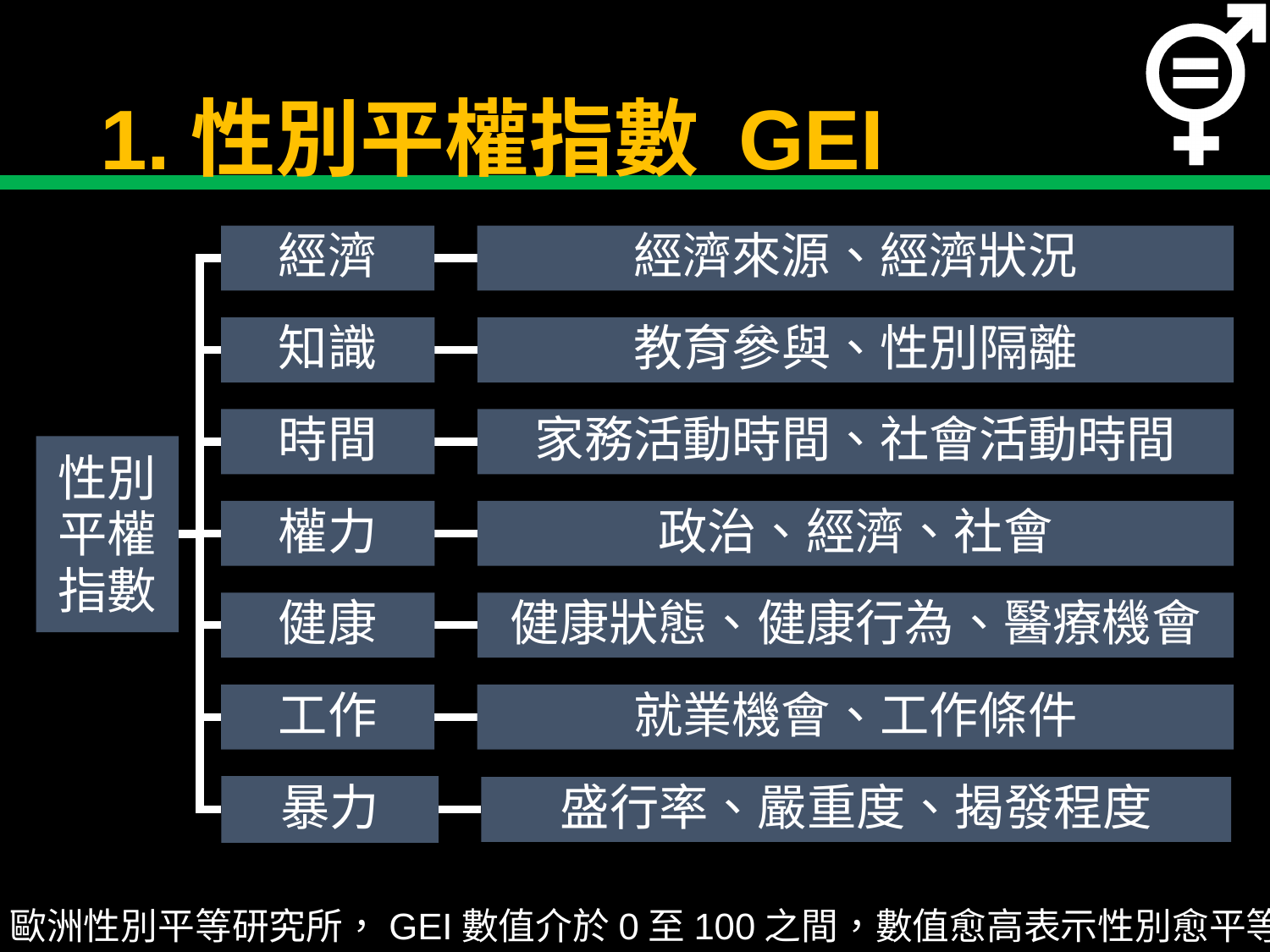

# 1.性別平權指數 GEI
性別
平權
指數
經濟
經濟來源、經濟狀況
知識
教育參與、性別隔離
時間
家務活動時間、社會活動時間
權力
政治、經濟、社會
健康
健康狀態、健康行為、醫療機會
工作
就業機會、工作條件
暴力
盛行率、嚴重度、揭發程度

歐洲性別平等研究所，GEI數值介於0至100之間，數值愈高表示性別愈平等